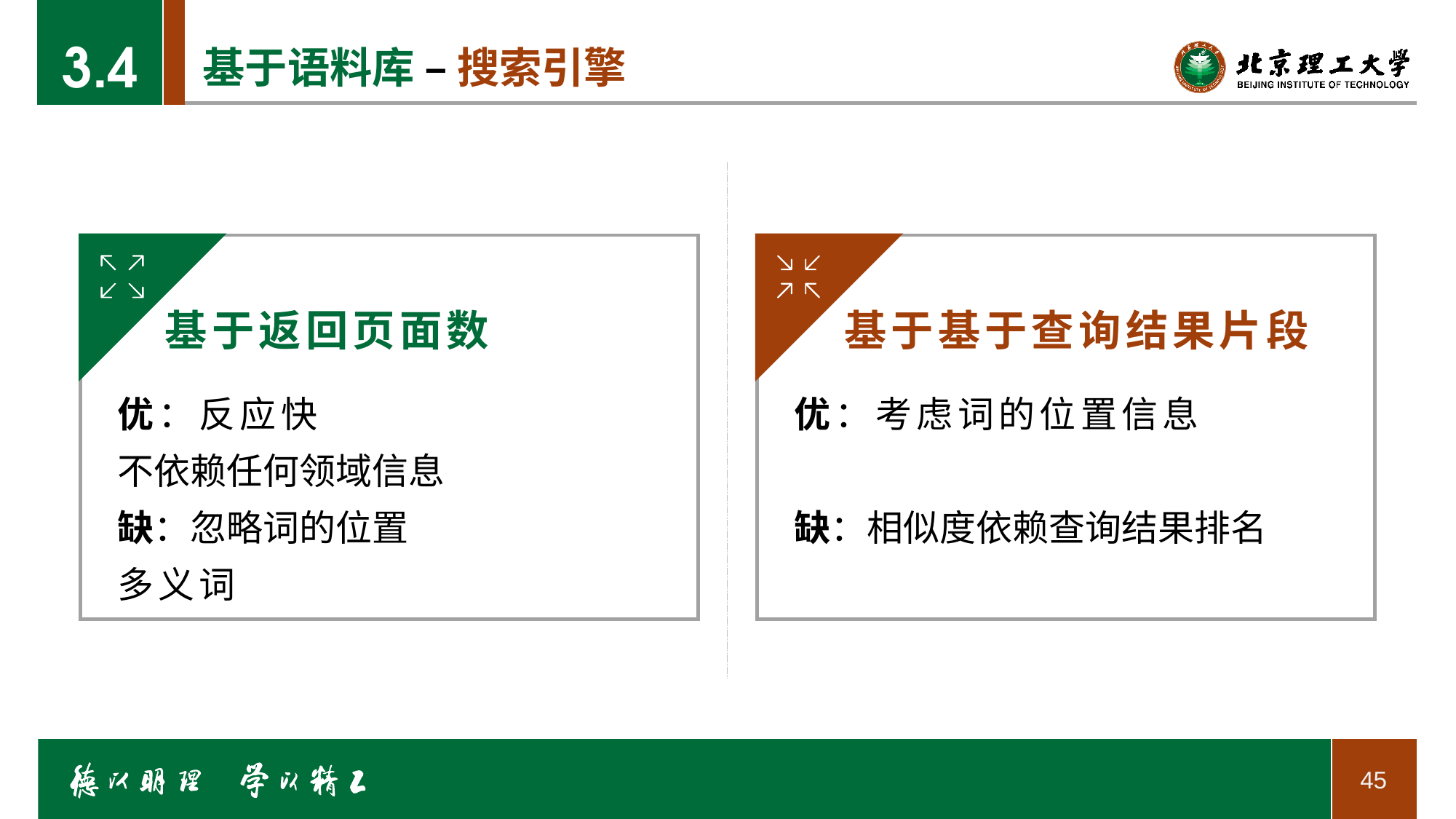

3.4
# 基于语料库 – 搜索引擎

基于返回页面数
基于基于查询结果片段
优：反应快
不依赖任何领域信息
缺：忽略词的位置
多义词
优：考虑词的位置信息

缺：相似度依赖查询结果排名